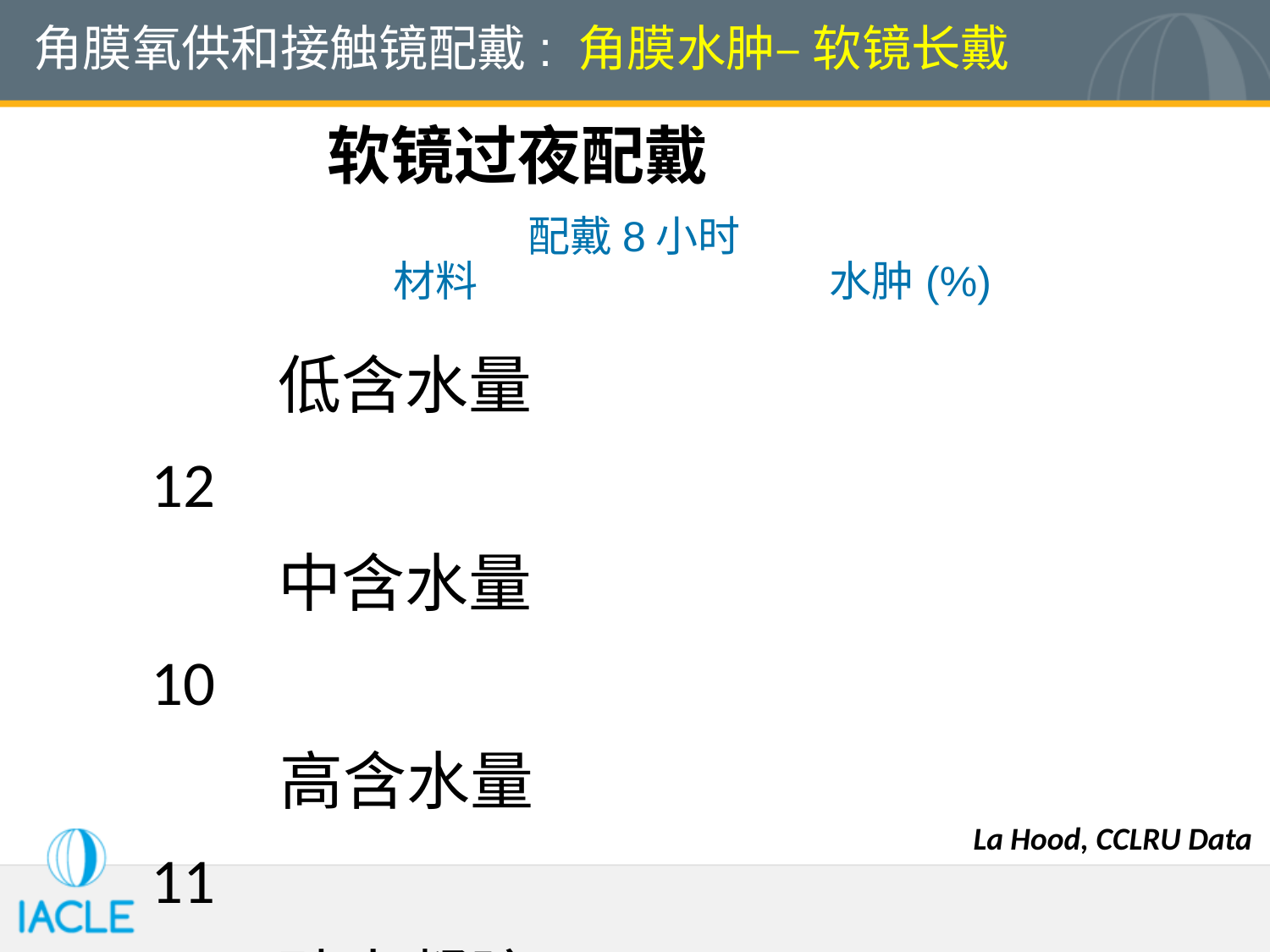

角膜氧供和接触镜配戴: 角膜水肿– 软镜长戴

软镜过夜配戴
配戴8小时
材料                                     水肿(%)
	低含水量				12
	中含水量				10
        高含水量  				11
	硅水凝胶 		                4
	硅氧烷弹性纤维 		2.5
La Hood, CCLRU Data